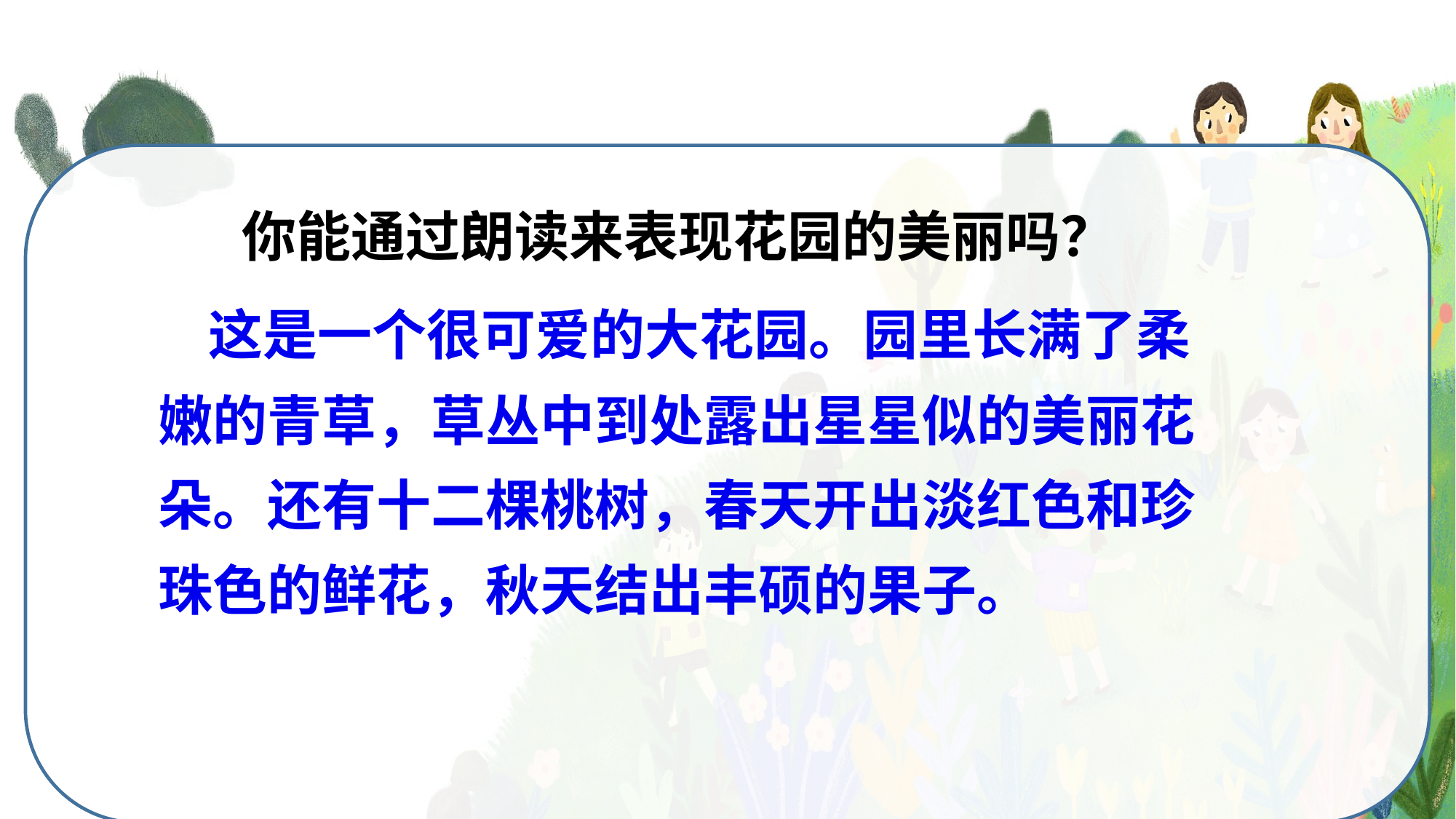

你能通过朗读来表现花园的美丽吗？
   这是一个很可爱的大花园。园里长满了柔嫩的青草，草丛中到处露出星星似的美丽花朵。还有十二棵桃树，春天开出淡红色和珍珠色的鲜花，秋天结出丰硕的果子。